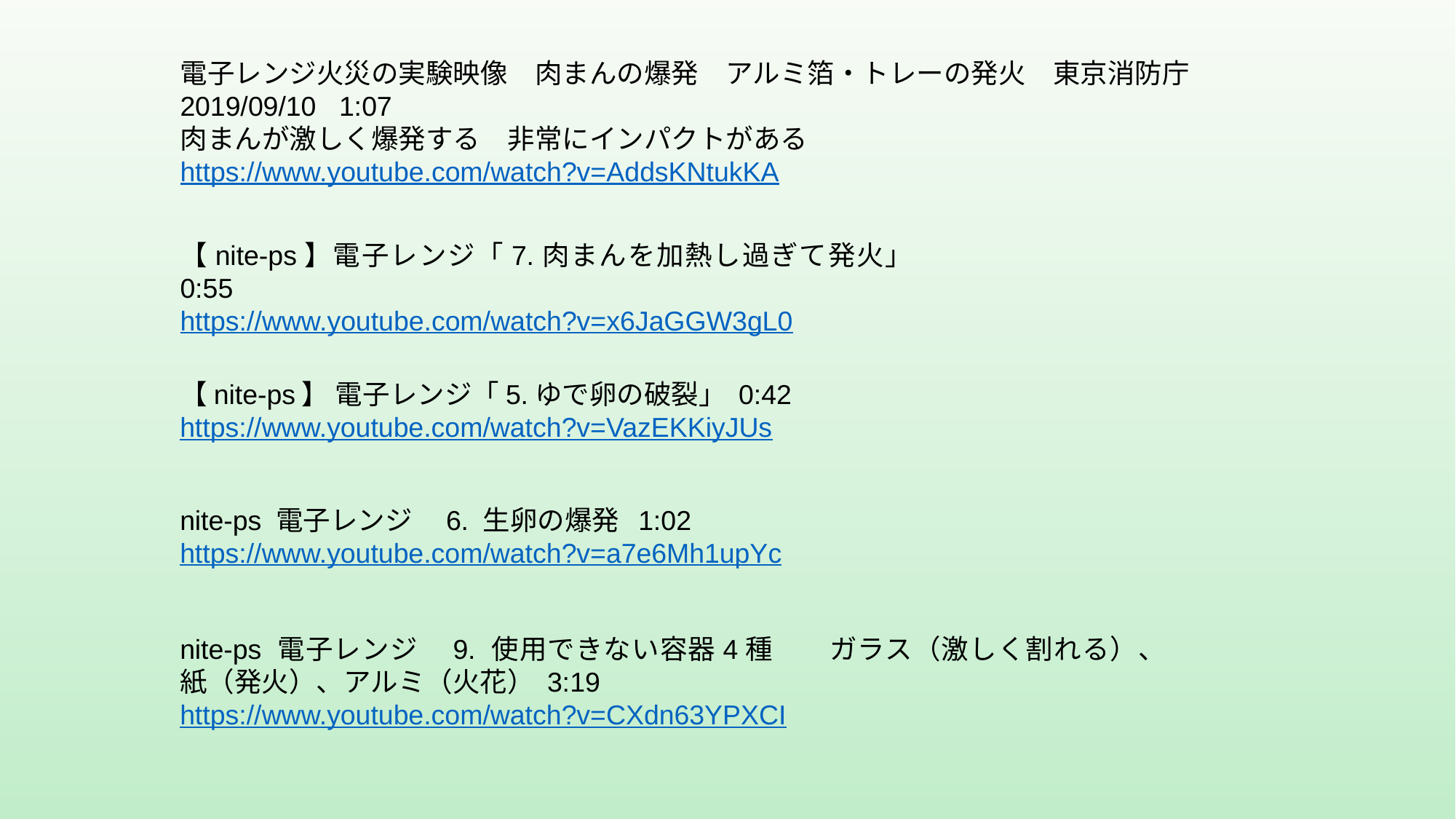

電子レンジ火災の実験映像　肉まんの爆発　アルミ箔・トレーの発火　東京消防庁
2019/09/10   1:07
肉まんが激しく爆発する　非常にインパクトがある
https://www.youtube.com/watch?v=AddsKNtukKA
【nite-ps】電子レンジ「7.肉まんを加熱し過ぎて発火」 0:55
https://www.youtube.com/watch?v=x6JaGGW3gL0
【nite-ps】 電子レンジ「5.ゆで卵の破裂」 0:42
https://www.youtube.com/watch?v=VazEKKiyJUs
nite-ps 電子レンジ　6. 生卵の爆発  1:02
https://www.youtube.com/watch?v=a7e6Mh1upYc
nite-ps 電子レンジ　9. 使用できない容器4種　　ガラス（激しく割れる）、紙（発火）、アルミ（火花） 3:19
https://www.youtube.com/watch?v=CXdn63YPXCI